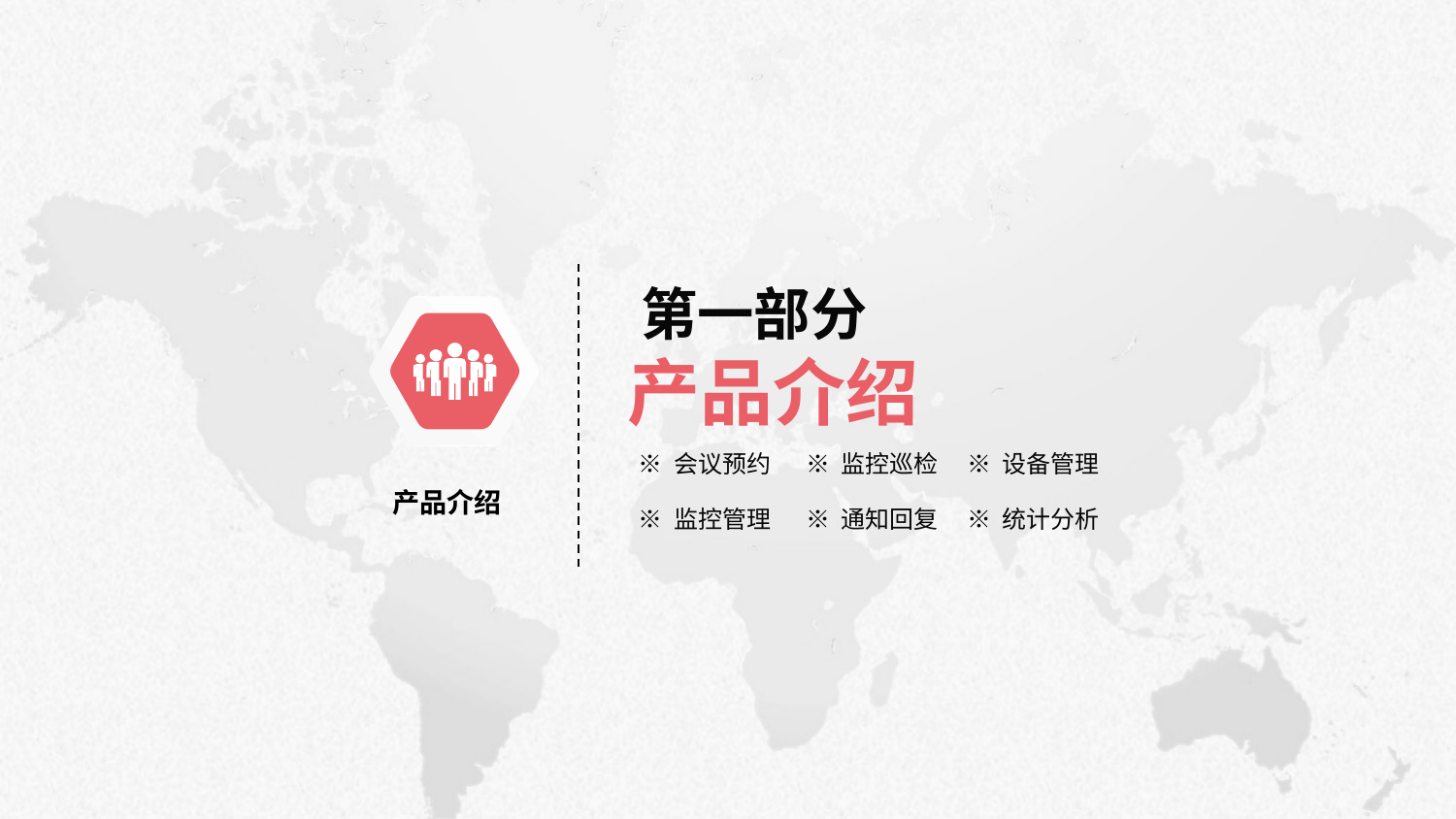

第一部分
产品介绍

※ 会议预约
※ 监控巡检
※ 设备管理
产品介绍
※ 监控管理
※ 通知回复
※ 统计分析